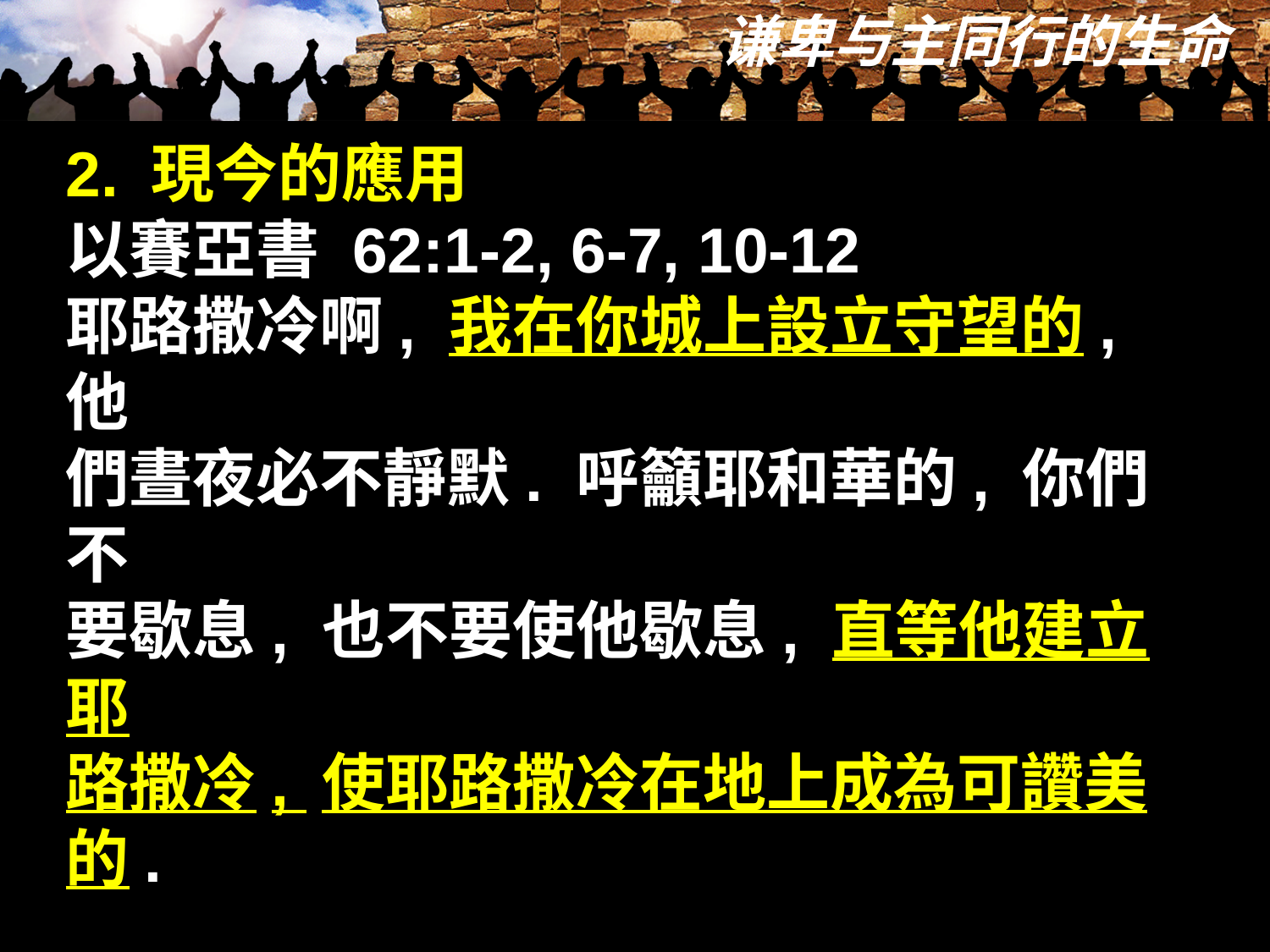

2. 現今的應用
以賽亞書 62:1-2, 6-7, 10-12
耶路撒冷啊, 我在你城上設立守望的, 他
們晝夜必不靜默. 呼籲耶和華的, 你們不
要歇息, 也不要使他歇息, 直等他建立耶
路撒冷, 使耶路撒冷在地上成為可讚美的.